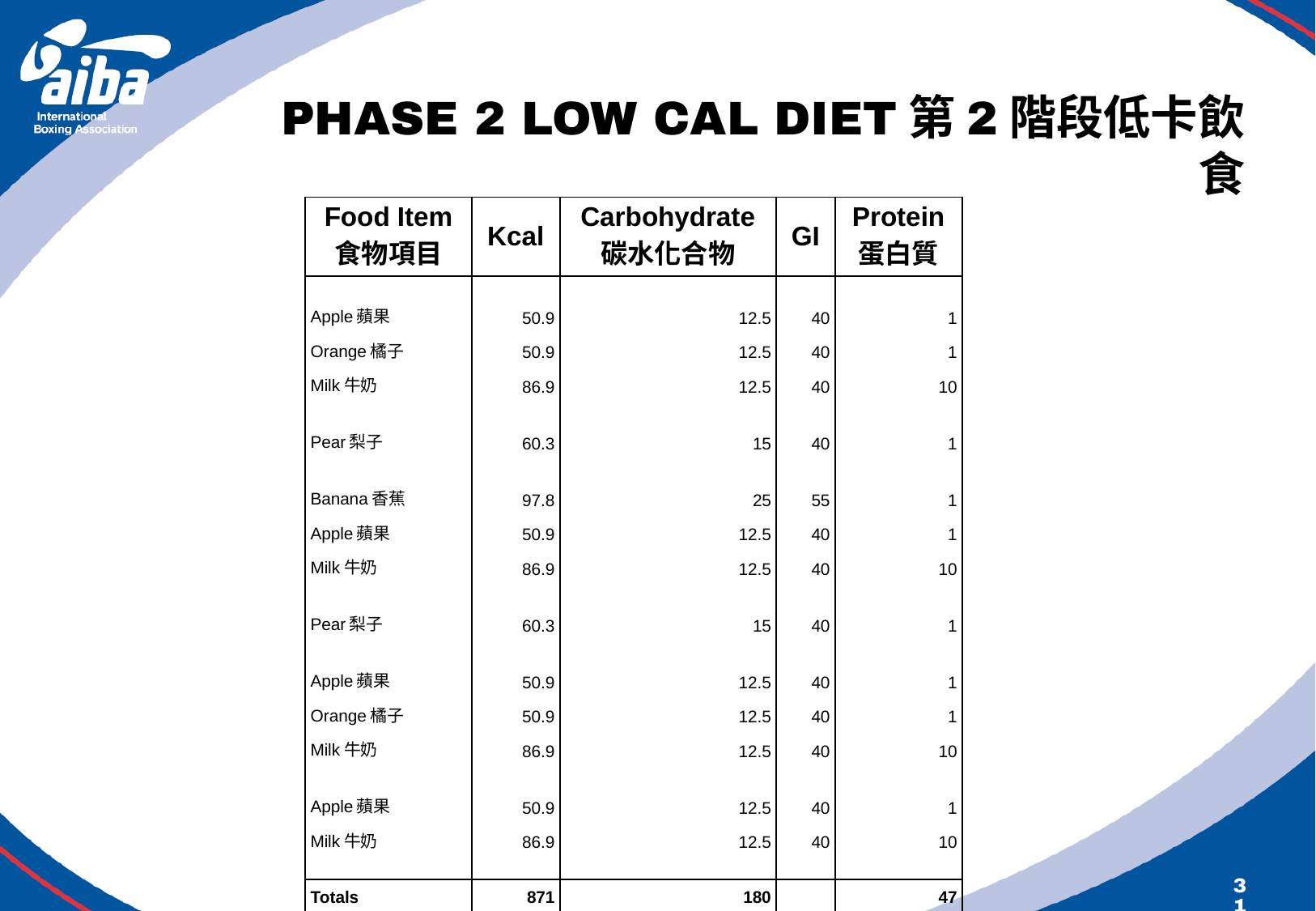

# PHASE 2 LOW CAL DIET第2階段低卡飲食
| Food Item 食物項目 | Kcal | Carbohydrate 碳水化合物 | GI | Protein 蛋白質 |
| --- | --- | --- | --- | --- |
|  |  |  |  |  |
| Apple蘋果 | 50.9 | 12.5 | 40 | 1 |
| Orange橘子 | 50.9 | 12.5 | 40 | 1 |
| Milk牛奶 | 86.9 | 12.5 | 40 | 10 |
|  |  |  |  |  |
| Pear梨子 | 60.3 | 15 | 40 | 1 |
|  |  |  |  |  |
| Banana香蕉 | 97.8 | 25 | 55 | 1 |
| Apple蘋果 | 50.9 | 12.5 | 40 | 1 |
| Milk牛奶 | 86.9 | 12.5 | 40 | 10 |
|  |  |  |  |  |
| Pear梨子 | 60.3 | 15 | 40 | 1 |
|  |  |  |  |  |
| Apple蘋果 | 50.9 | 12.5 | 40 | 1 |
| Orange橘子 | 50.9 | 12.5 | 40 | 1 |
| Milk牛奶 | 86.9 | 12.5 | 40 | 10 |
|  |  |  |  |  |
| Apple蘋果 | 50.9 | 12.5 | 40 | 1 |
| Milk牛奶 | 86.9 | 12.5 | 40 | 10 |
|  |  |  |  |  |
| Totals | 871 | 180 |  | 47 |
312